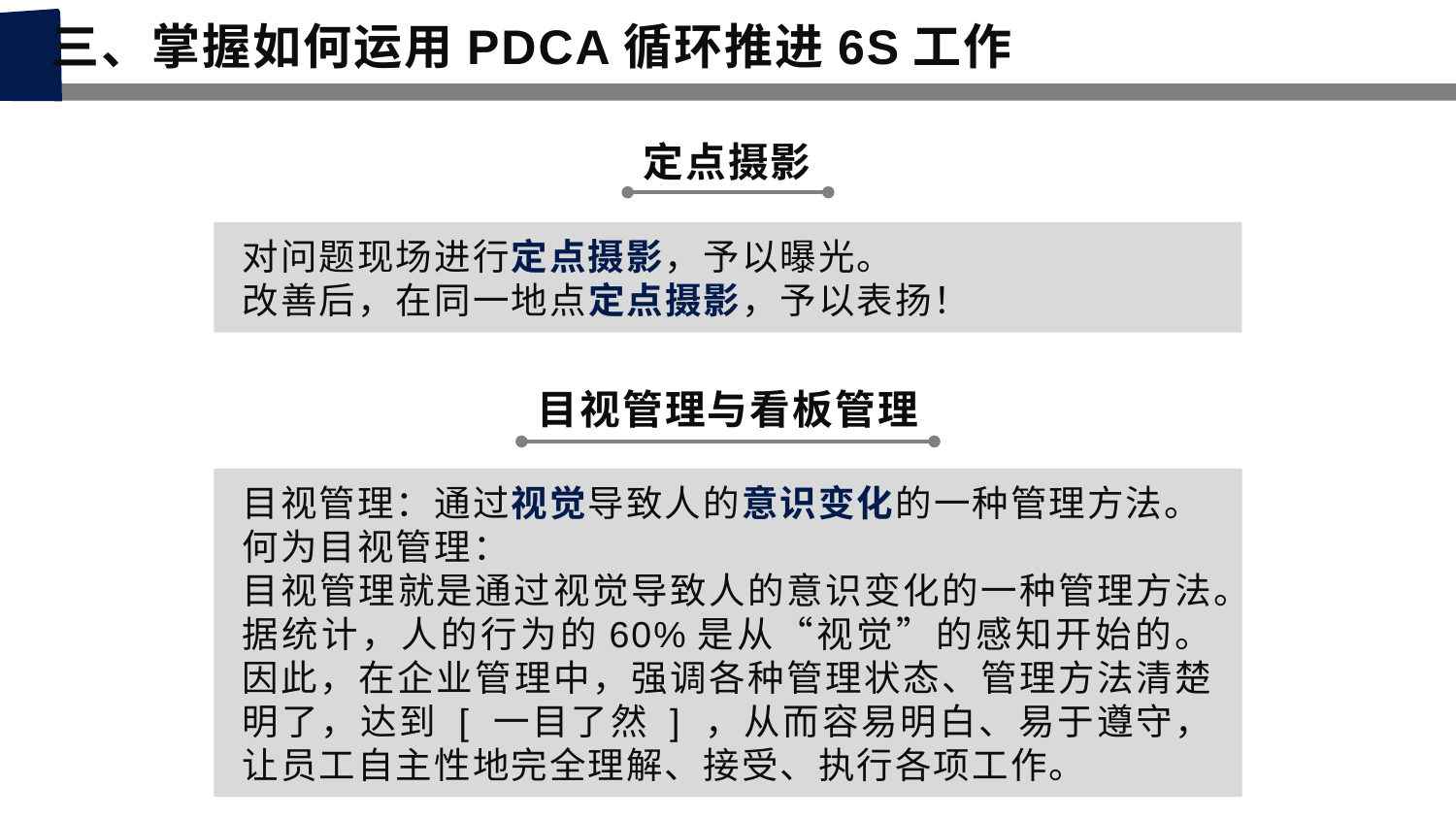

三、掌握如何运用PDCA循环推进6S工作
定点摄影
对问题现场进行定点摄影，予以曝光。
改善后，在同一地点定点摄影，予以表扬！
目视管理与看板管理
目视管理：通过视觉导致人的意识变化的一种管理方法。
何为目视管理：
目视管理就是通过视觉导致人的意识变化的一种管理方法。据统计，人的行为的60%是从“视觉”的感知开始的。因此，在企业管理中，强调各种管理状态、管理方法清楚明了，达到 [ 一目了然 ] ，从而容易明白、易于遵守，让员工自主性地完全理解、接受、执行各项工作。